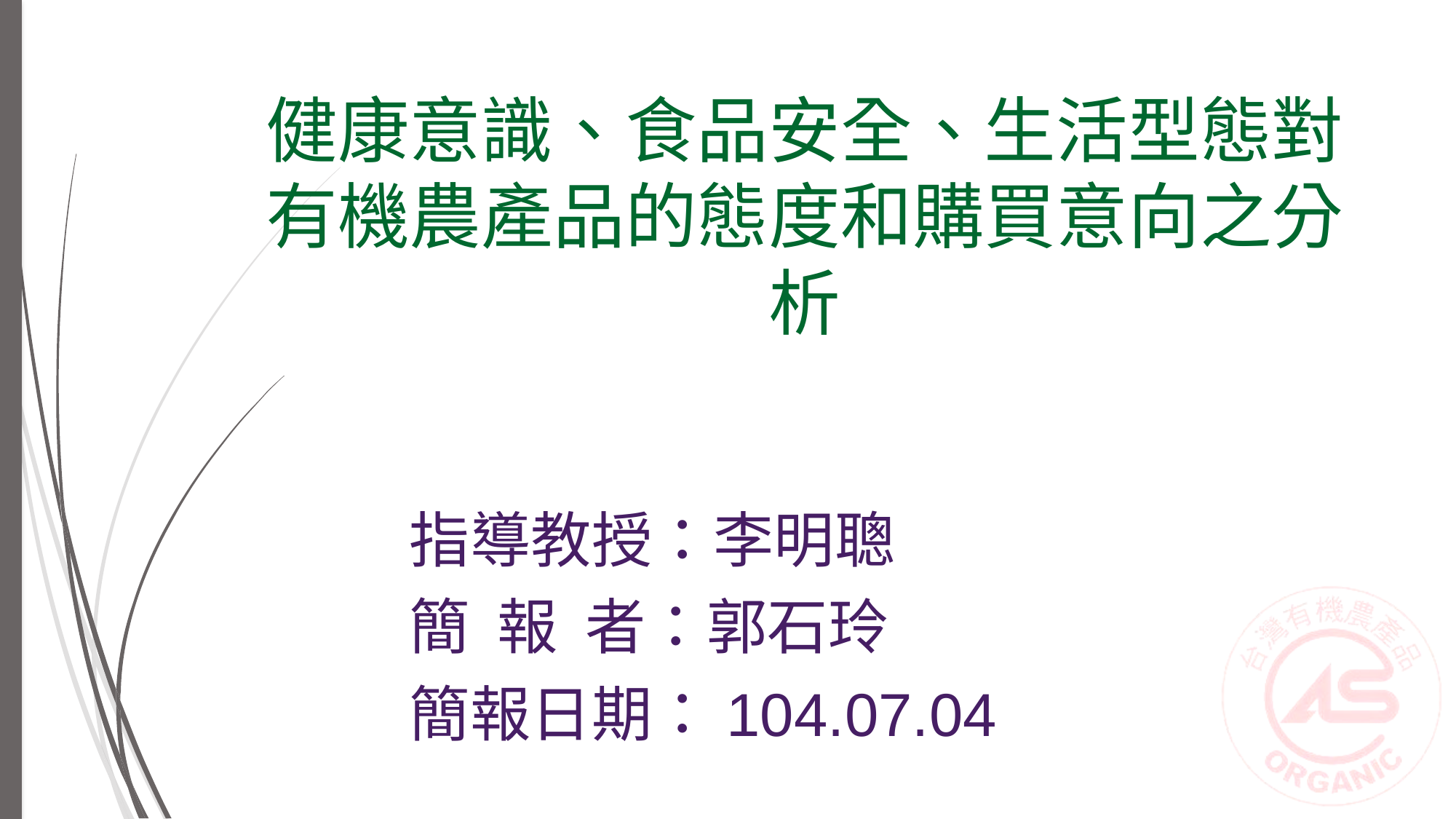

# 健康意識、食品安全、生活型態對有機農產品的態度和購買意向之分析
指導教授：李明聰
簡  報  者：郭石玲
簡報日期：104.07.04